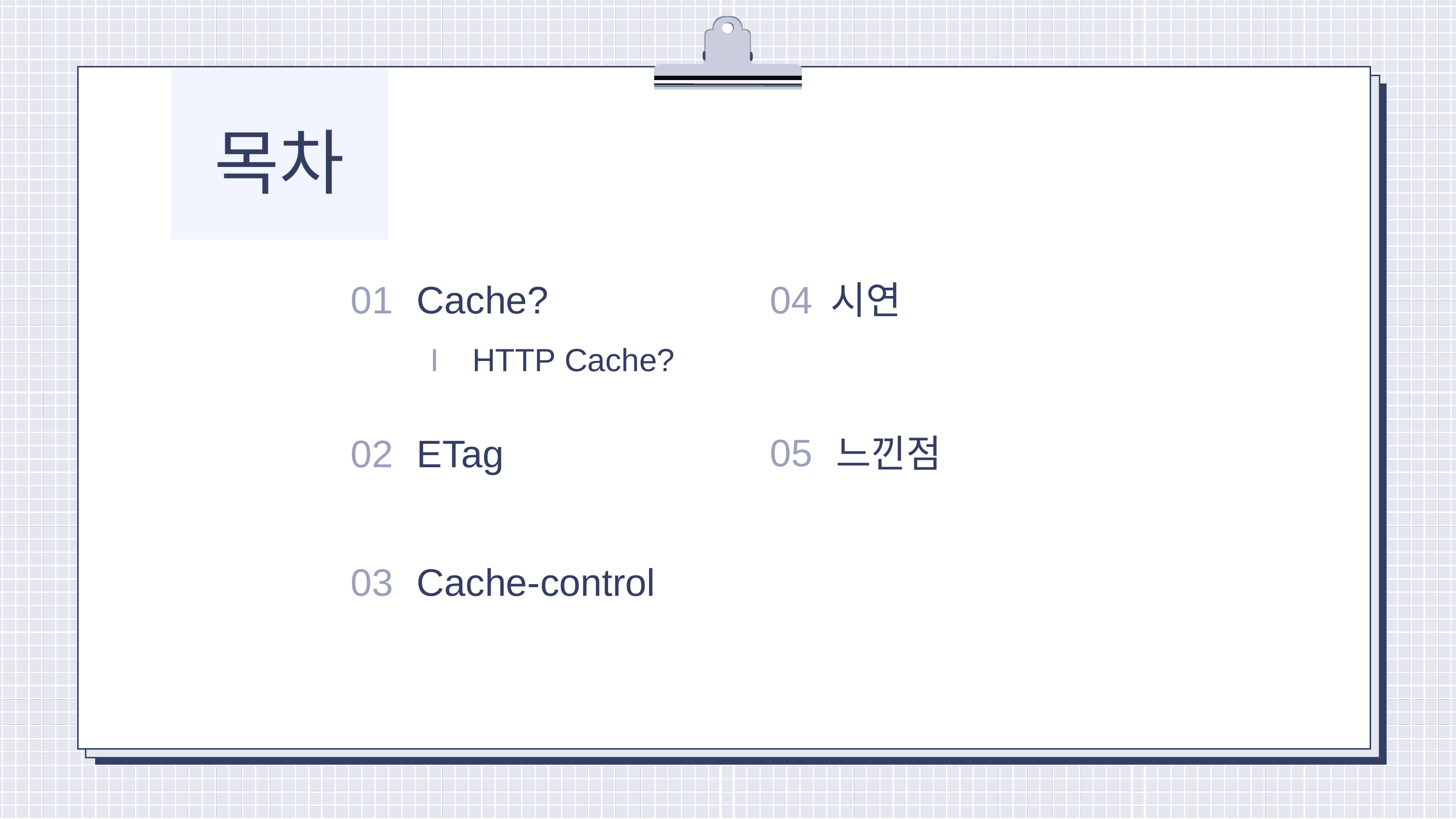

목차
01
Cache?
04
시연
I
HTTP Cache?
05
02
ETag
느낀점
03
Cache-control